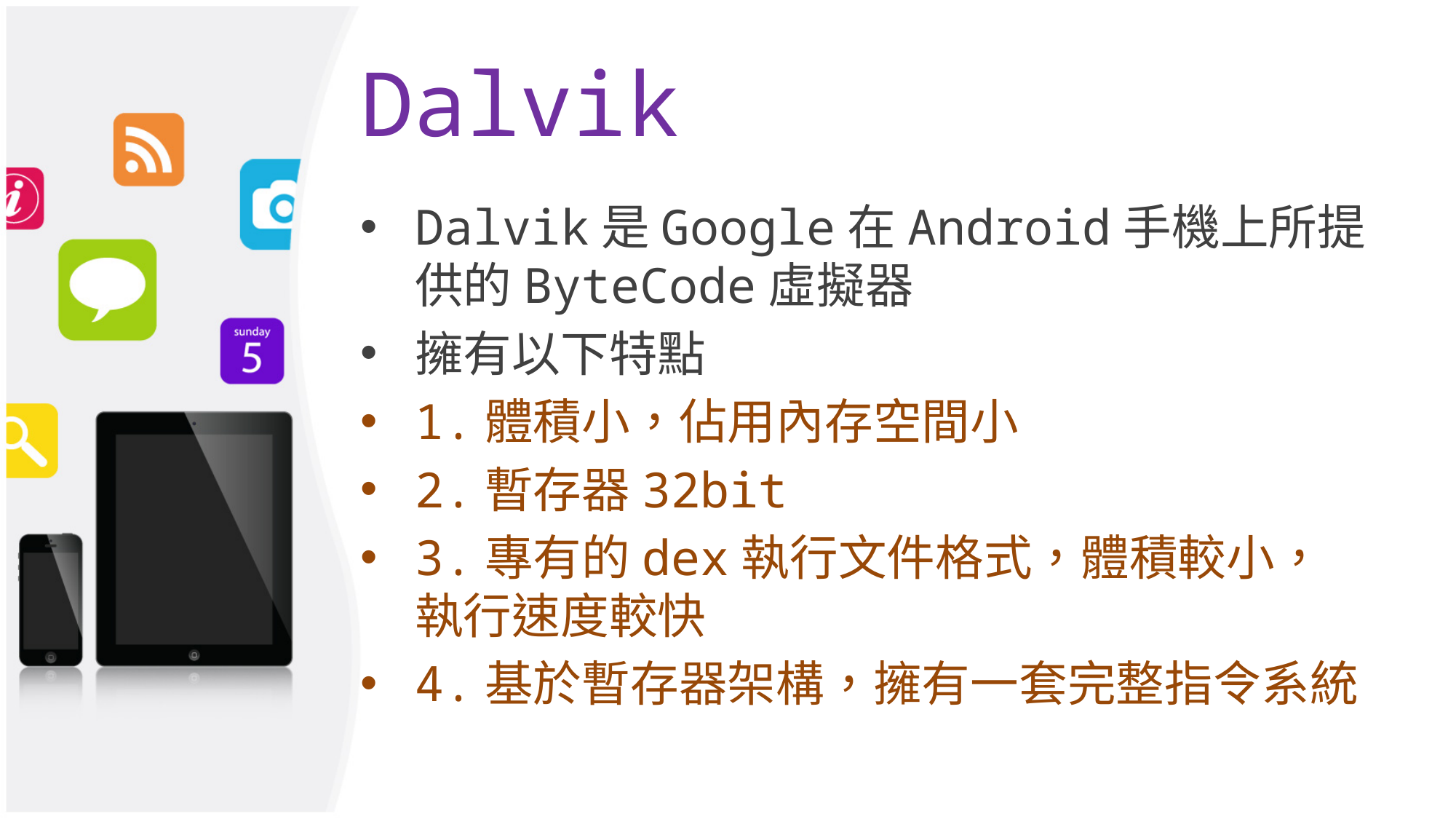

# Dalvik
Dalvik是Google在Android手機上所提供的ByteCode虛擬器
擁有以下特點
1.體積小，佔用內存空間小
2.暫存器32bit
3.專有的dex執行文件格式，體積較小，執行速度較快
4.基於暫存器架構，擁有一套完整指令系統